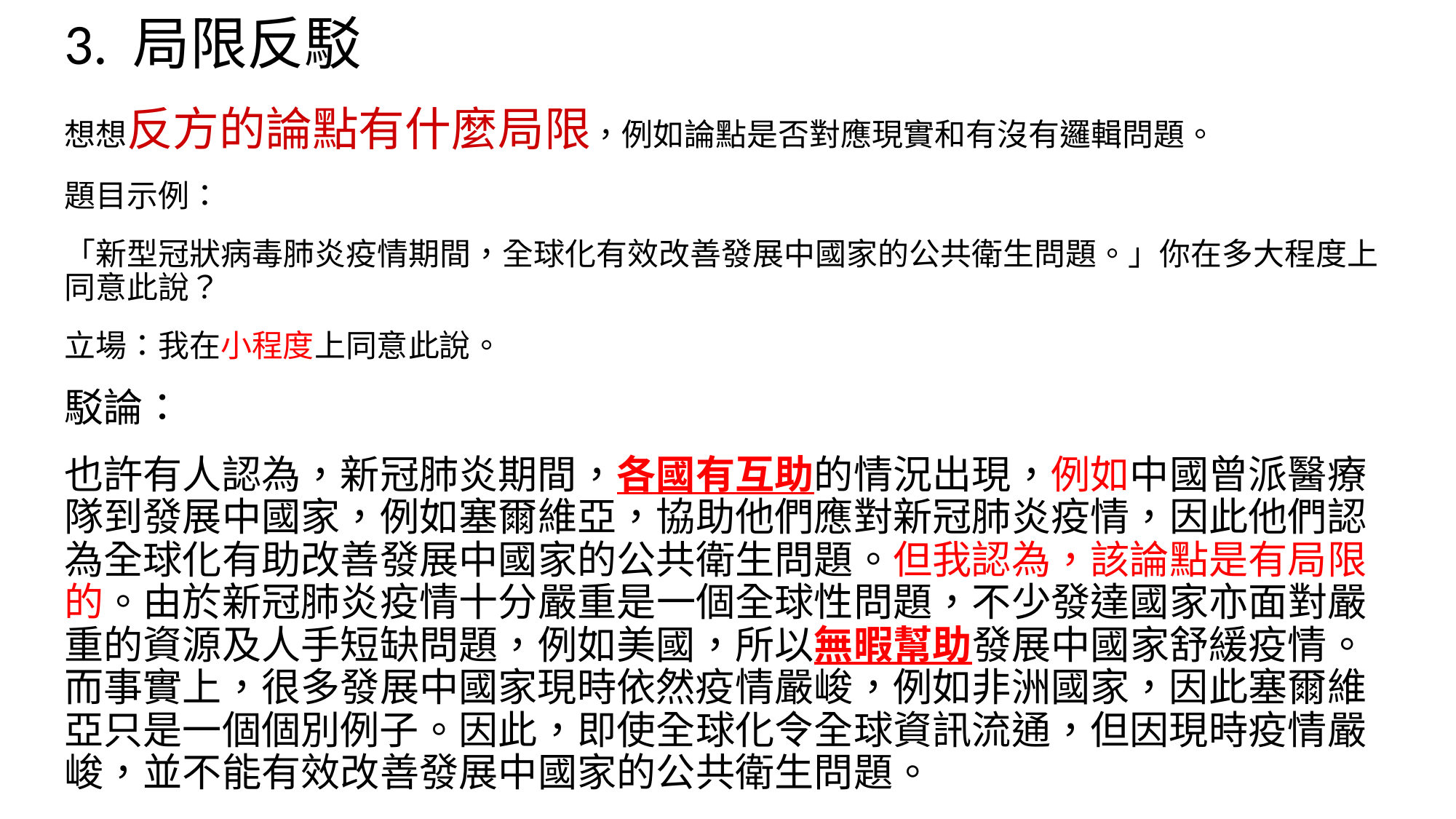

# 3. 局限反駁
想想反方的論點有什麼局限，例如論點是否對應現實和有沒有邏輯問題。
題目示例：
「新型冠狀病毒肺炎疫情期間，全球化有效改善發展中國家的公共衛生問題。」你在多大程度上同意此說？
立場：我在小程度上同意此說。
駁論：
也許有人認為，新冠肺炎期間，各國有互助的情況出現，例如中國曾派醫療隊到發展中國家，例如塞爾維亞，協助他們應對新冠肺炎疫情，因此他們認為全球化有助改善發展中國家的公共衛生問題。但我認為，該論點是有局限的。由於新冠肺炎疫情十分嚴重是一個全球性問題，不少發達國家亦面對嚴重的資源及人手短缺問題，例如美國，所以無暇幫助發展中國家舒緩疫情。而事實上，很多發展中國家現時依然疫情嚴峻，例如非洲國家，因此塞爾維亞只是一個個別例子。因此，即使全球化令全球資訊流通，但因現時疫情嚴峻，並不能有效改善發展中國家的公共衛生問題。